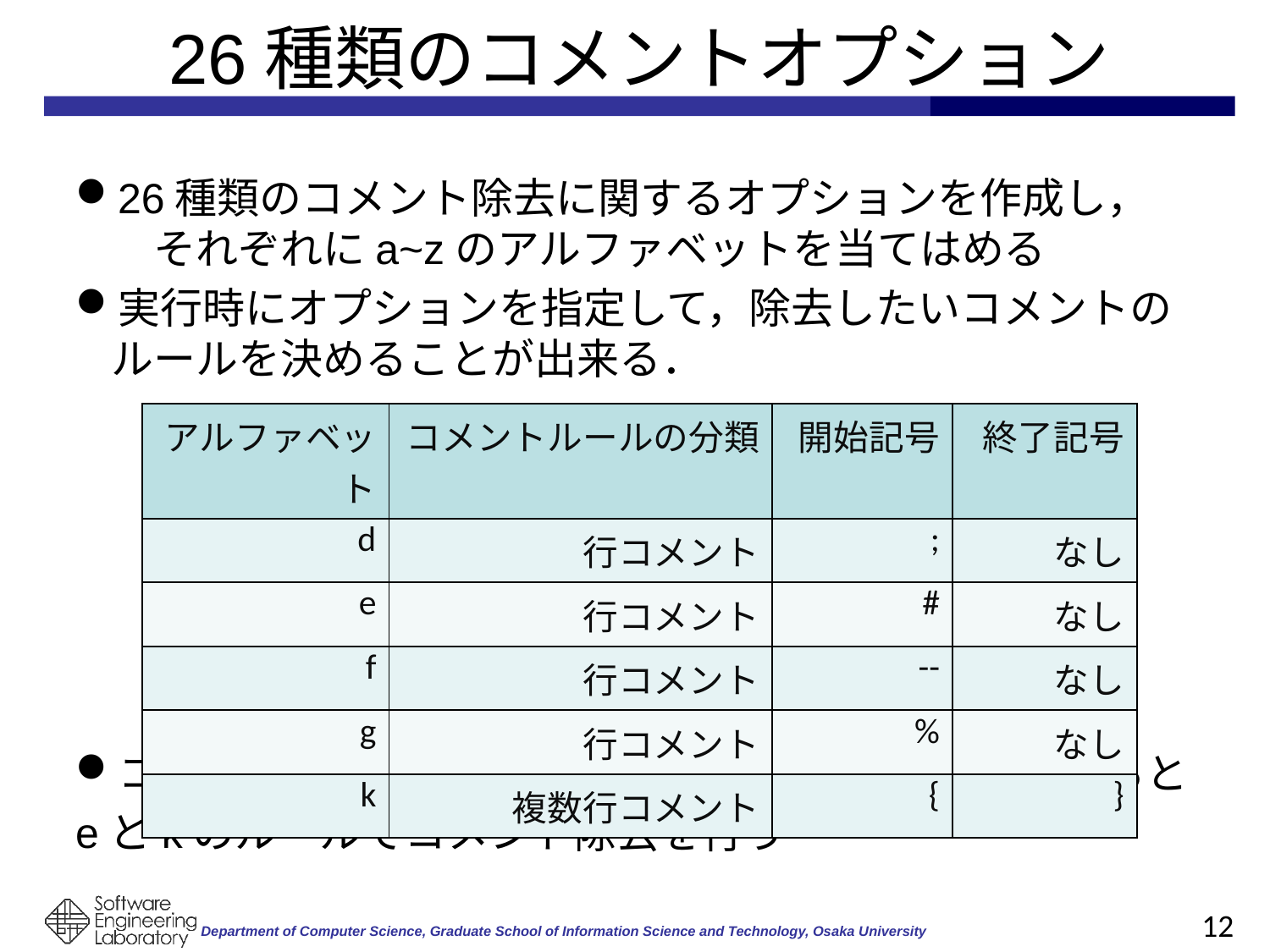

# 26種類のコメントオプション
26種類のコメント除去に関するオプションを作成し，　　それぞれにa~zのアルファベットを当てはめる
実行時にオプションを指定して，除去したいコメントのルールを決めることが出来る．

コマンドラインでの実行時に引数として”ek”を与えると
eとkのルールでコメント除去を行う

| アルファベット | コメントルールの分類 | 開始記号 | 終了記号 |
| --- | --- | --- | --- |
| d | 行コメント | ; | なし |
| e | 行コメント | # | なし |
| f | 行コメント | -- | なし |
| g | 行コメント | % | なし |
| k | 複数行コメント | { | } |
12